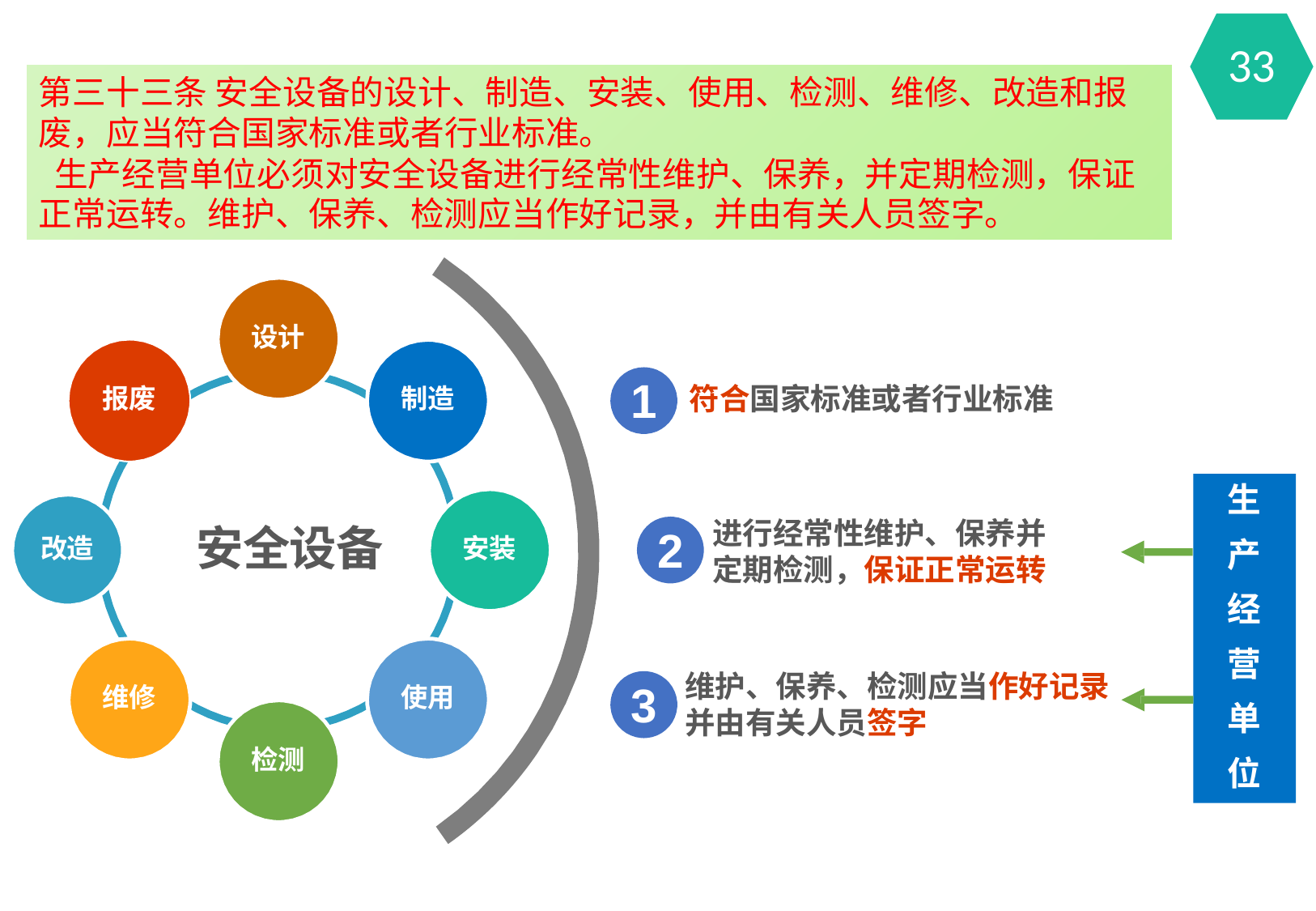

33
第三十三条 安全设备的设计、制造、安装、使用、检测、维修、改造和报废，应当符合国家标准或者行业标准。
 生产经营单位必须对安全设备进行经常性维护、保养，并定期检测，保证正常运转。维护、保养、检测应当作好记录，并由有关人员签字。

设计

1

符合国家标准或者行业标准
报废
制造
生 产 经 营 单 位

进行经常性维护、保养并 定期检测，保证正常运转

安全设备
2
改造
安装

维护、保养、检测应当作好记录 并由有关人员签字

3
维修
使用

检测